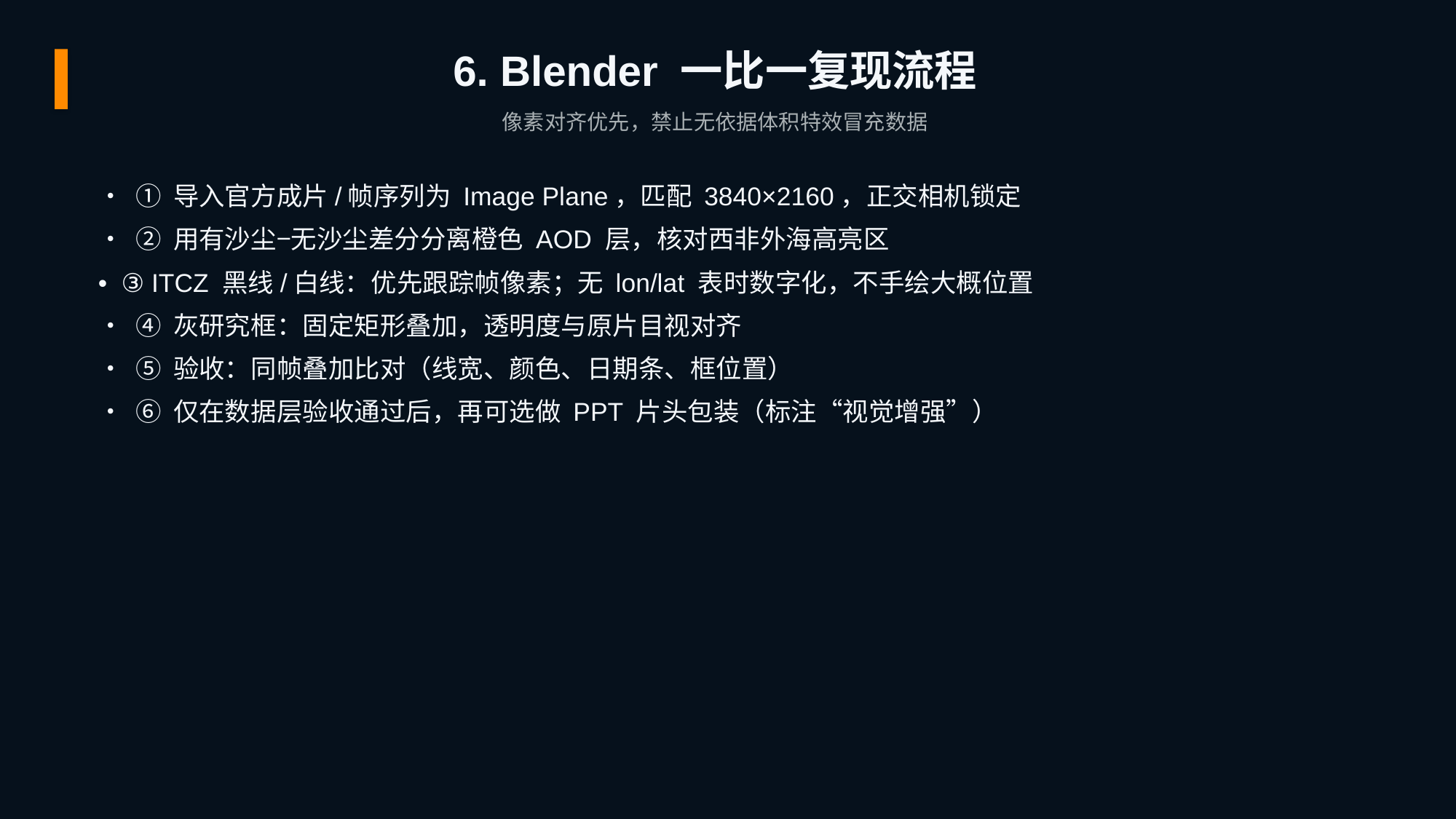

6. Blender 一比一复现流程

像素对齐优先，禁止无依据体积特效冒充数据
•  ① 导入官方成片/帧序列为 Image Plane，匹配 3840×2160，正交相机锁定
•  ② 用有沙尘−无沙尘差分分离橙色 AOD 层，核对西非外海高亮区
•  ③ ITCZ 黑线/白线：优先跟踪帧像素；无 lon/lat 表时数字化，不手绘大概位置
•  ④ 灰研究框：固定矩形叠加，透明度与原片目视对齐
•  ⑤ 验收：同帧叠加比对（线宽、颜色、日期条、框位置）
•  ⑥ 仅在数据层验收通过后，再可选做 PPT 片头包装（标注“视觉增强”）